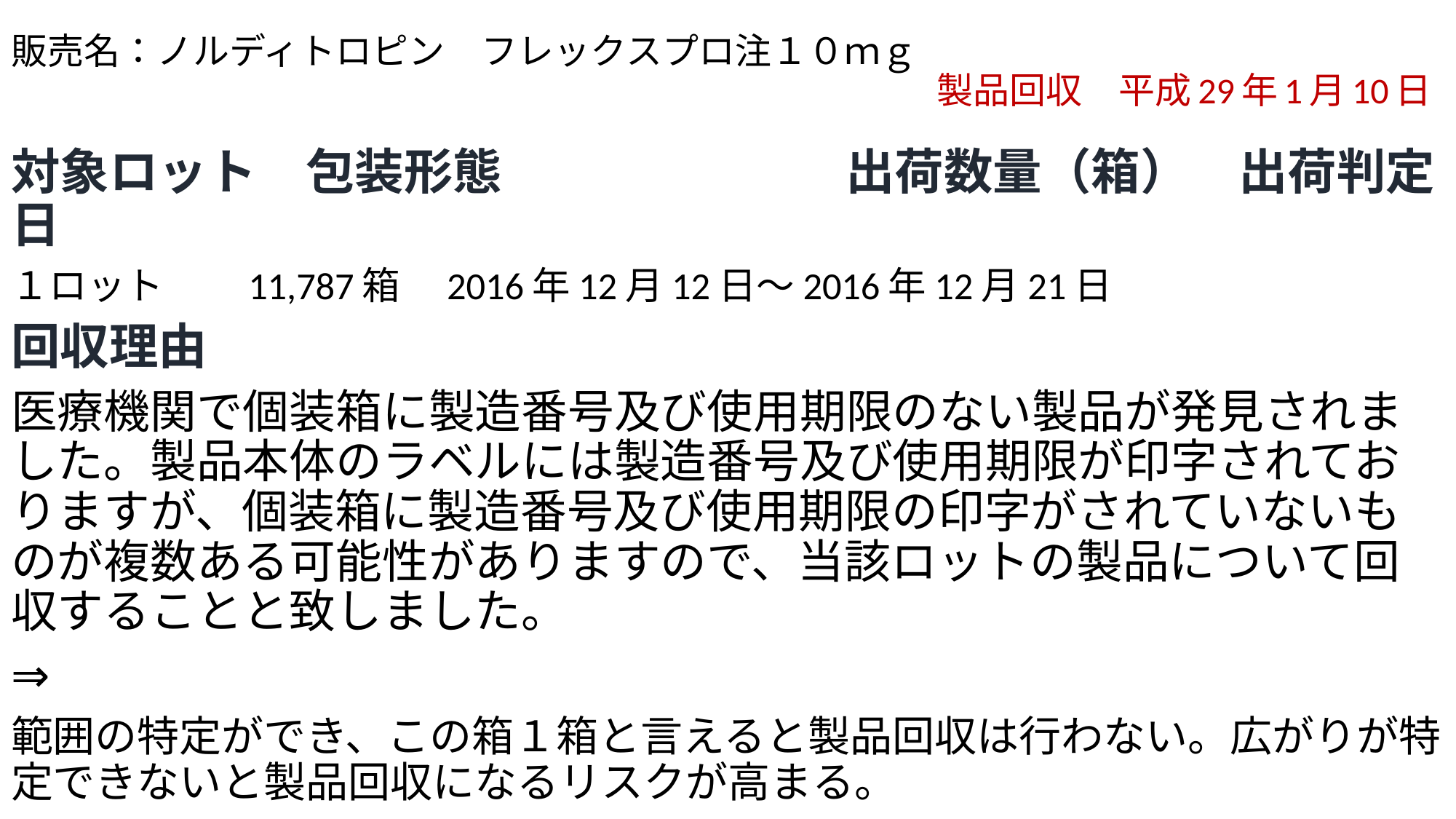

# 販売名：ノルディトロピン　フレックスプロ注１０ｍｇ 　　　　　　　　　　　　　　　　　　　　　　　　　製品回収　平成29年1月10日
対象ロット　包装形態　　　　　　　出荷数量（箱）　出荷判定日
１ロット　　11,787箱　2016年12月12日～2016年12月21日
回収理由
医療機関で個装箱に製造番号及び使用期限のない製品が発見されました。製品本体のラベルには製造番号及び使用期限が印字されておりますが、個装箱に製造番号及び使用期限の印字がされていないものが複数ある可能性がありますので、当該ロットの製品について回収することと致しました。
⇒
範囲の特定ができ、この箱１箱と言えると製品回収は行わない。広がりが特定できないと製品回収になるリスクが高まる。